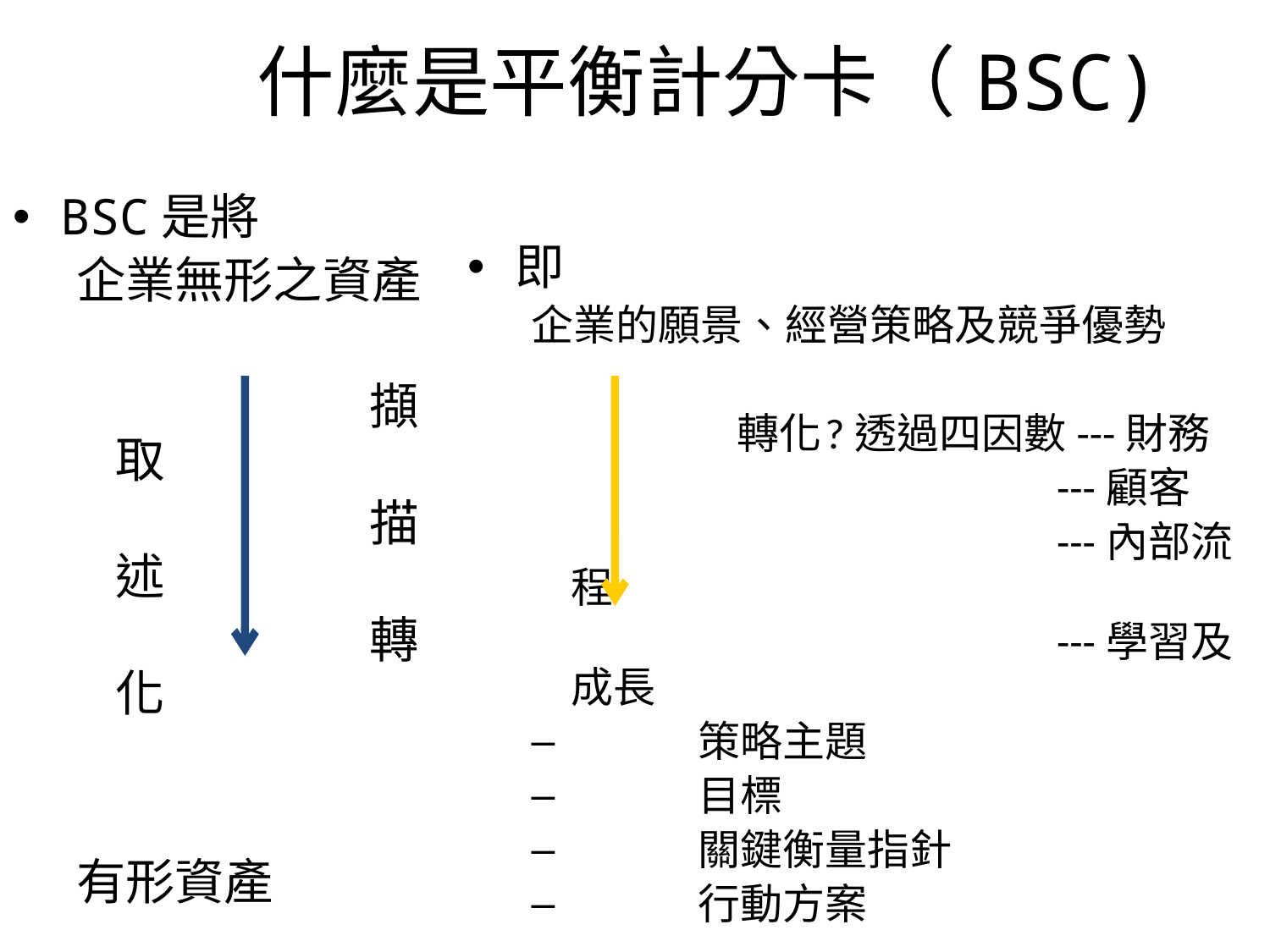

# 什麼是平衡計分卡（BSC)
BSC是將
企業無形之資產

			擷取
			描述
			轉化

有形資產
即
企業的願景、經營策略及競爭優勢

		   轉化	?透過四因數---財務
				           ---顧客
				           ---內部流程
				           ---學習及成長
	策略主題
	目標
	關鍵衡量指針
	行動方案